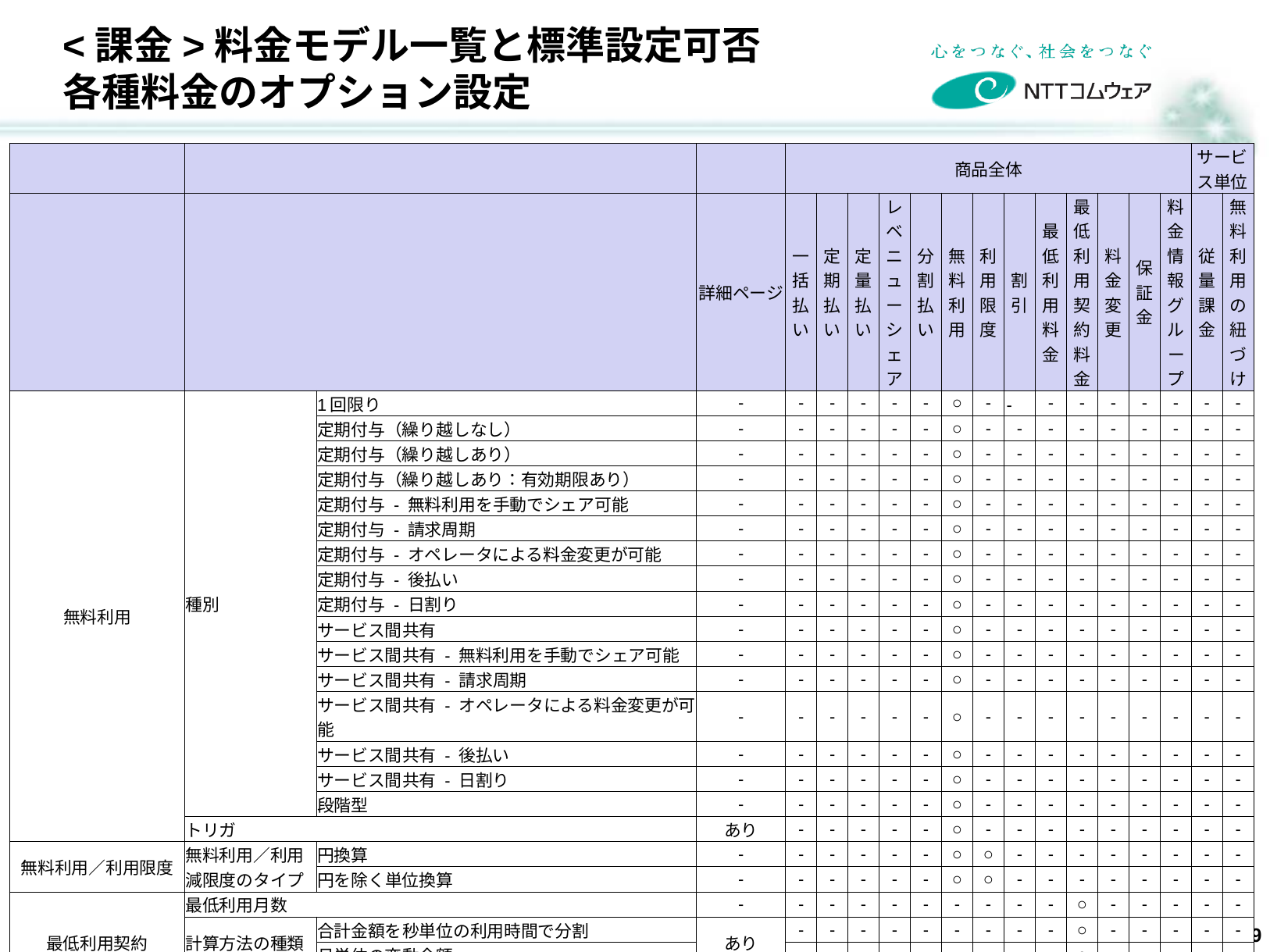

# <課金>料金モデル一覧と標準設定可否 各種料金のオプション設定
|  |  |  |  | 商品全体 |  |  |  |  |  |  |  |  |  |  |  |  | サービス単位 |  |
| --- | --- | --- | --- | --- | --- | --- | --- | --- | --- | --- | --- | --- | --- | --- | --- | --- | --- | --- |
|  |  |  | 詳細ページ | 一括払い | 定期払い | 定量払い | レベニューシェア | 分割払い | 無料利用 | 利用限度 | 割引 | 最低利用料金 | 最低利用契約料金 | 料金変更 | 保証金 | 料金情報グループ | 従量課金 | 無料利用の紐づけ |
| 無料利用 | 種別 | 1回限り | - | - | - | - | - | - | ○ | - | - | - | - | - | - | - | - | - |
|  |  | 定期付与（繰り越しなし） | - | - | - | - | - | - | ○ | - | - | - | - | - | - | - | - | - |
|  |  | 定期付与（繰り越しあり） | - | - | - | - | - | - | ○ | - | - | - | - | - | - | - | - | - |
|  |  | 定期付与（繰り越しあり：有効期限あり） | - | - | - | - | - | - | ○ | - | - | - | - | - | - | - | - | - |
|  |  | 定期付与 - 無料利用を手動でシェア可能 | - | - | - | - | - | - | ○ | - | - | - | - | - | - | - | - | - |
|  |  | 定期付与 - 請求周期 | - | - | - | - | - | - | ○ | - | - | - | - | - | - | - | - | - |
|  |  | 定期付与 - オペレータによる料金変更が可能 | - | - | - | - | - | - | ○ | - | - | - | - | - | - | - | - | - |
|  |  | 定期付与 - 後払い | - | - | - | - | - | - | ○ | - | - | - | - | - | - | - | - | - |
|  |  | 定期付与 - 日割り | - | - | - | - | - | - | ○ | - | - | - | - | - | - | - | - | - |
|  |  | サービス間共有 | - | - | - | - | - | - | ○ | - | - | - | - | - | - | - | - | - |
|  |  | サービス間共有 - 無料利用を手動でシェア可能 | - | - | - | - | - | - | ○ | - | - | - | - | - | - | - | - | - |
|  |  | サービス間共有 - 請求周期 | - | - | - | - | - | - | ○ | - | - | - | - | - | - | - | - | - |
|  |  | サービス間共有 - オペレータによる料金変更が可能 | - | - | - | - | - | - | ○ | - | - | - | - | - | - | - | - | - |
|  |  | サービス間共有 - 後払い | - | - | - | - | - | - | ○ | - | - | - | - | - | - | - | - | - |
|  |  | サービス間共有 - 日割り | - | - | - | - | - | - | ○ | - | - | - | - | - | - | - | - | - |
|  |  | 段階型 | - | - | - | - | - | - | ○ | - | - | - | - | - | - | - | - | - |
|  | トリガ |  | あり | - | - | - | - | - | ○ | - | - | - | - | - | - | - | - | - |
| 無料利用／利用限度 | 無料利用／利用減限度のタイプ | 円換算 | - | - | - | - | - | - | ○ | ○ | - | - | - | - | - | - | - | - |
|  |  | 円を除く単位換算 | - | - | - | - | - | - | ○ | ○ | - | - | - | - | - | - | - | - |
| 最低利用契約 | 最低利用月数 |  | - | - | - | - | - | - | - | - | - | - | ○ | - | - | - | - | - |
|  | 計算方法の種類 | 合計金額を秒単位の利用時間で分割 | あり | - | - | - | - | - | - | - | - | - | ○ | - | - | - | - | - |
|  |  | 月単位の変動金額 |  | - | - | - | - | - | - | - | - | - | ○ | - | - | - | - | - |
|  | 猶予月数 |  | あり | - | - | - | - | - | - | - | - | - | ○ | - | - | - | - | - |
| 料金変更 | 一括払い |  | - | - | - | - | - | - | - | - | - | - | - | ○ | - | - | - | - |
|  | 定期払い |  | - | - | - | - | - | - | - | - | - | - | - | ○ | - | - | - | - |
| 保証金特化項目 | 自動払い戻しをする期間 |  | - | - | - | - | - | - | - | - | - | - | - | - | ○ | - | - | - |